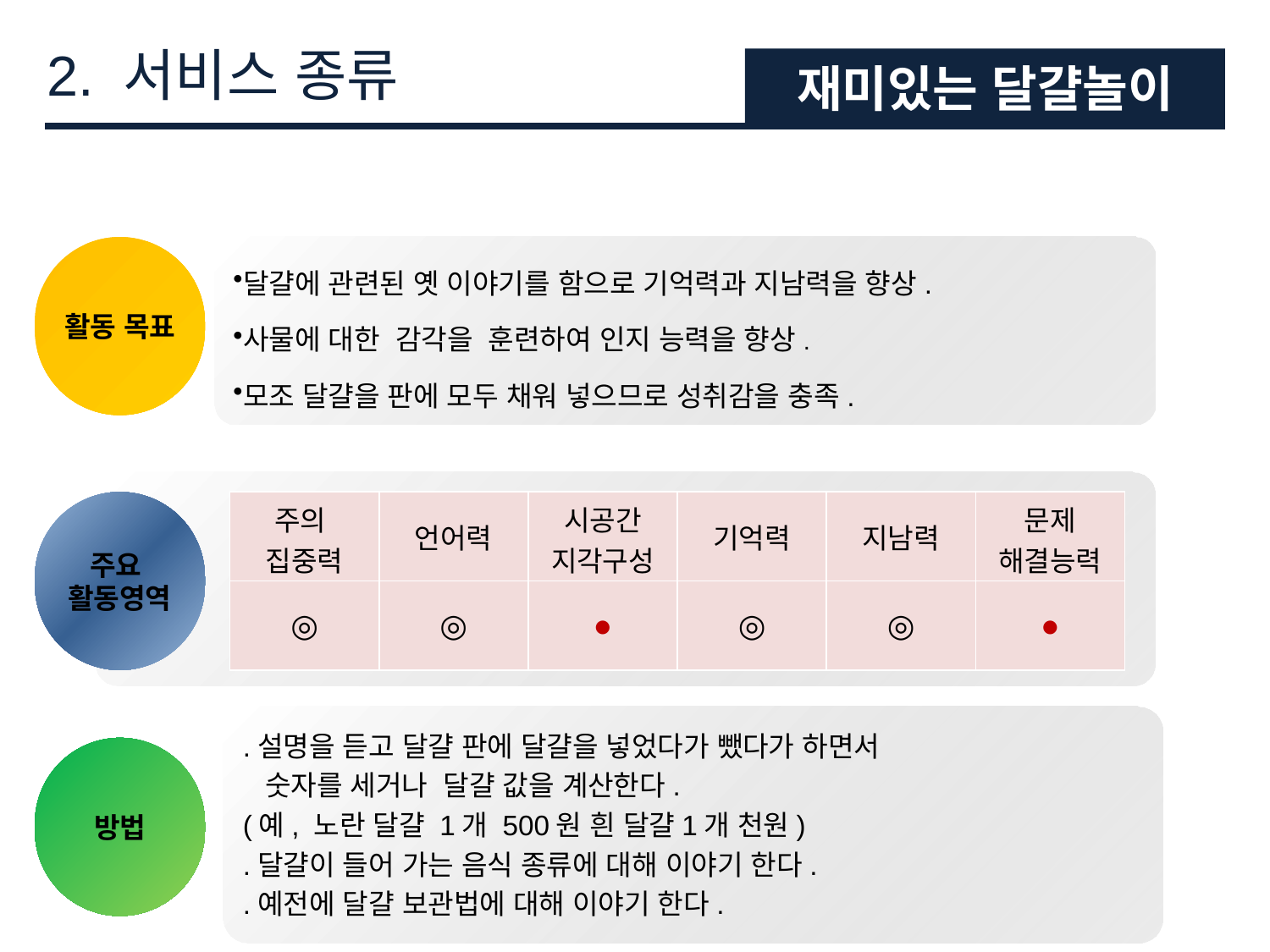

2. 서비스 종류
재미있는 달걀놀이
활동 목표
달걀에 관련된 옛 이야기를 함으로 기억력과 지남력을 향상.
사물에 대한  감각을  훈련하여 인지 능력을 향상.
모조 달걀을 판에 모두 채워 넣으므로 성취감을 충족.

| 주의 집중력 | 언어력 | 시공간 지각구성 | 기억력 | 지남력 | 문제 해결능력 |
| --- | --- | --- | --- | --- | --- |
| ◎ | ◎ | ● | ◎ | ◎ | ● |
주요
활동영역
.설명을 듣고 달걀 판에 달걀을 넣었다가 뺐다가 하면서
  숫자를 세거나  달걀 값을 계산한다.
(예, 노란 달걀 1개 500원 흰 달걀1개 천원)
.달걀이 들어 가는 음식 종류에 대해 이야기 한다.
.예전에 달걀 보관법에 대해 이야기 한다.
방법